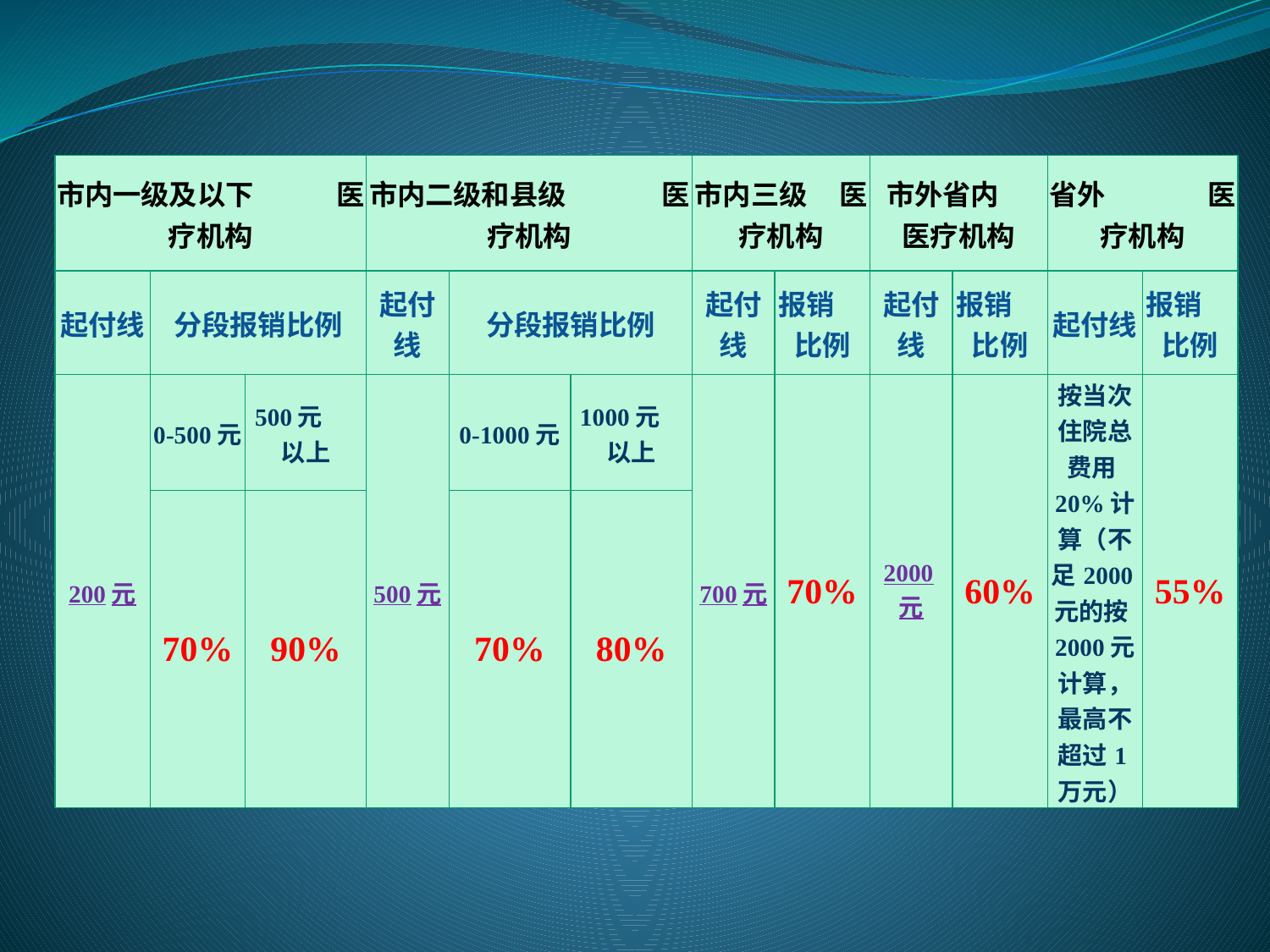

| 市内一级及以下 医疗机构 |  |  | 市内二级和县级 医疗机构 |  |  | 市内三级 医疗机构 |  | 市外省内 医疗机构 |  | 省外 医疗机构 |  |
| --- | --- | --- | --- | --- | --- | --- | --- | --- | --- | --- | --- |
| 起付线 | 分段报销比例 |  | 起付线 | 分段报销比例 |  | 起付线 | 报销 比例 | 起付线 | 报销 比例 | 起付线 | 报销 比例 |
| 200元 | 0-500元 | 500元 以上 | 500元 | 0-1000元 | 1000元 以上 | 700元 | 70% | 2000元 | 60% | 按当次住院总费用20%计算（不足2000元的按2000元计算，最高不超过1万元） | 55% |
|  | 70% | 90% |  | 70% | 80% |  |  |  |  |  |  |
#